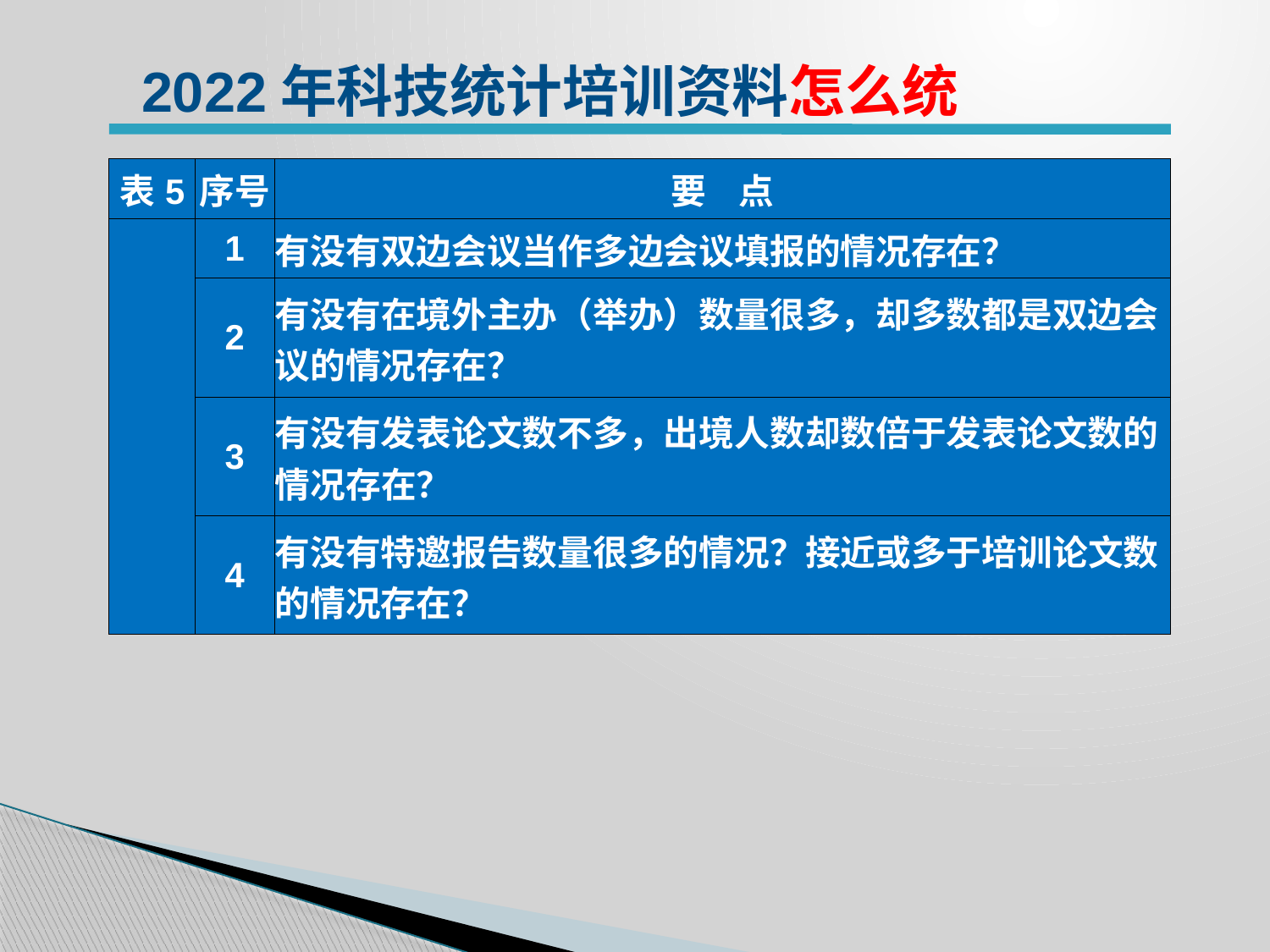

2022年科技统计培训资料怎么统
| 表5 | 序号 | 要 点 |
| --- | --- | --- |
|  | 1 | 有没有双边会议当作多边会议填报的情况存在？ |
|  | 2 | 有没有在境外主办（举办）数量很多，却多数都是双边会议的情况存在？ |
|  | 3 | 有没有发表论文数不多，出境人数却数倍于发表论文数的情况存在？ |
|  | 4 | 有没有特邀报告数量很多的情况？接近或多于培训论文数的情况存在？ |